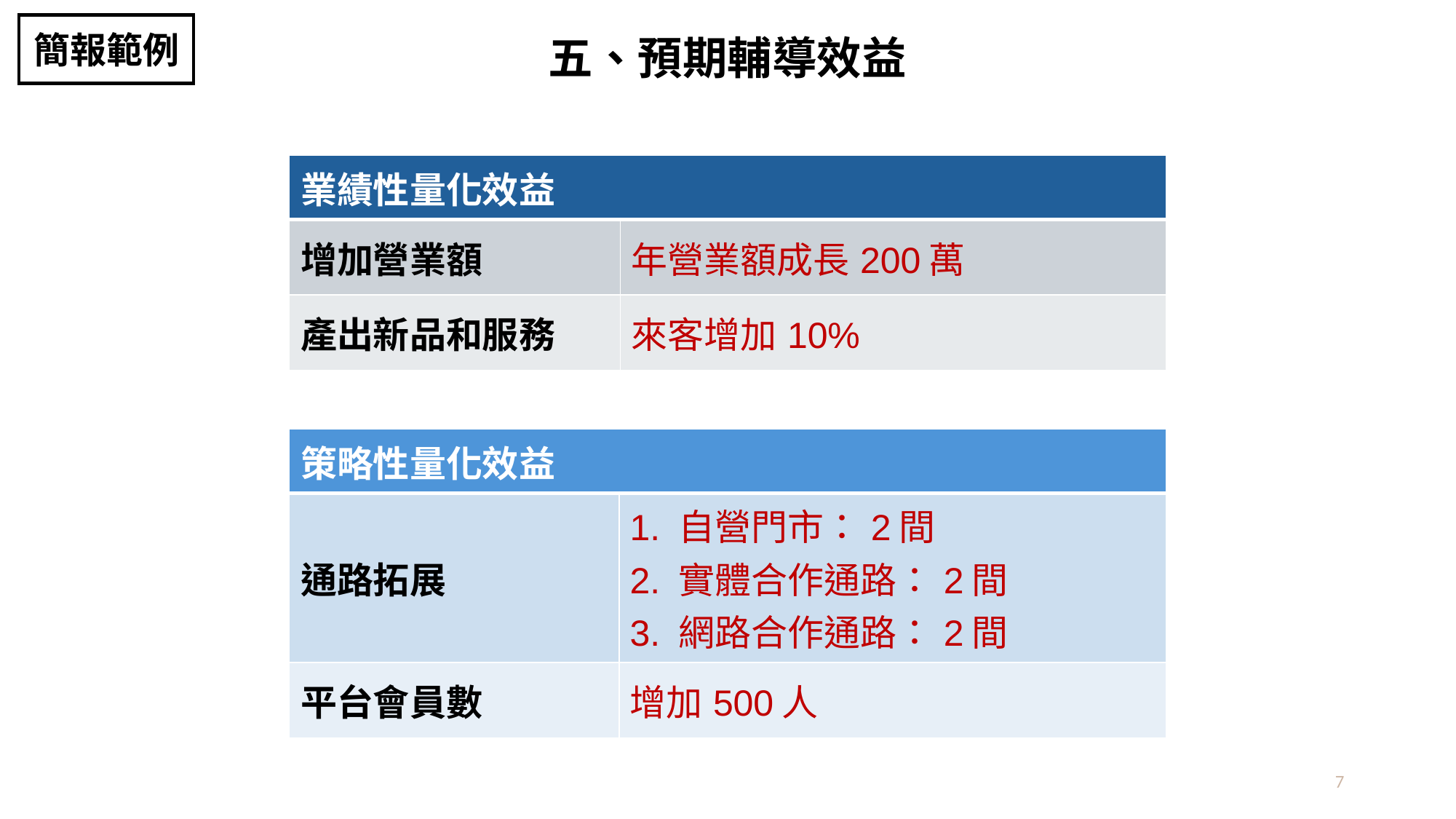

簡報範例
五、預期輔導效益
| 業績性量化效益 |  |
| --- | --- |
| 增加營業額 | 年營業額成長200萬 |
| 產出新品和服務 | 來客增加10% |
| 策略性量化效益 |  |
| --- | --- |
| 通路拓展 | 1. 自營門市：2間 2. 實體合作通路：2間 3. 網路合作通路：2間 |
| 平台會員數 | 增加500人 |
7